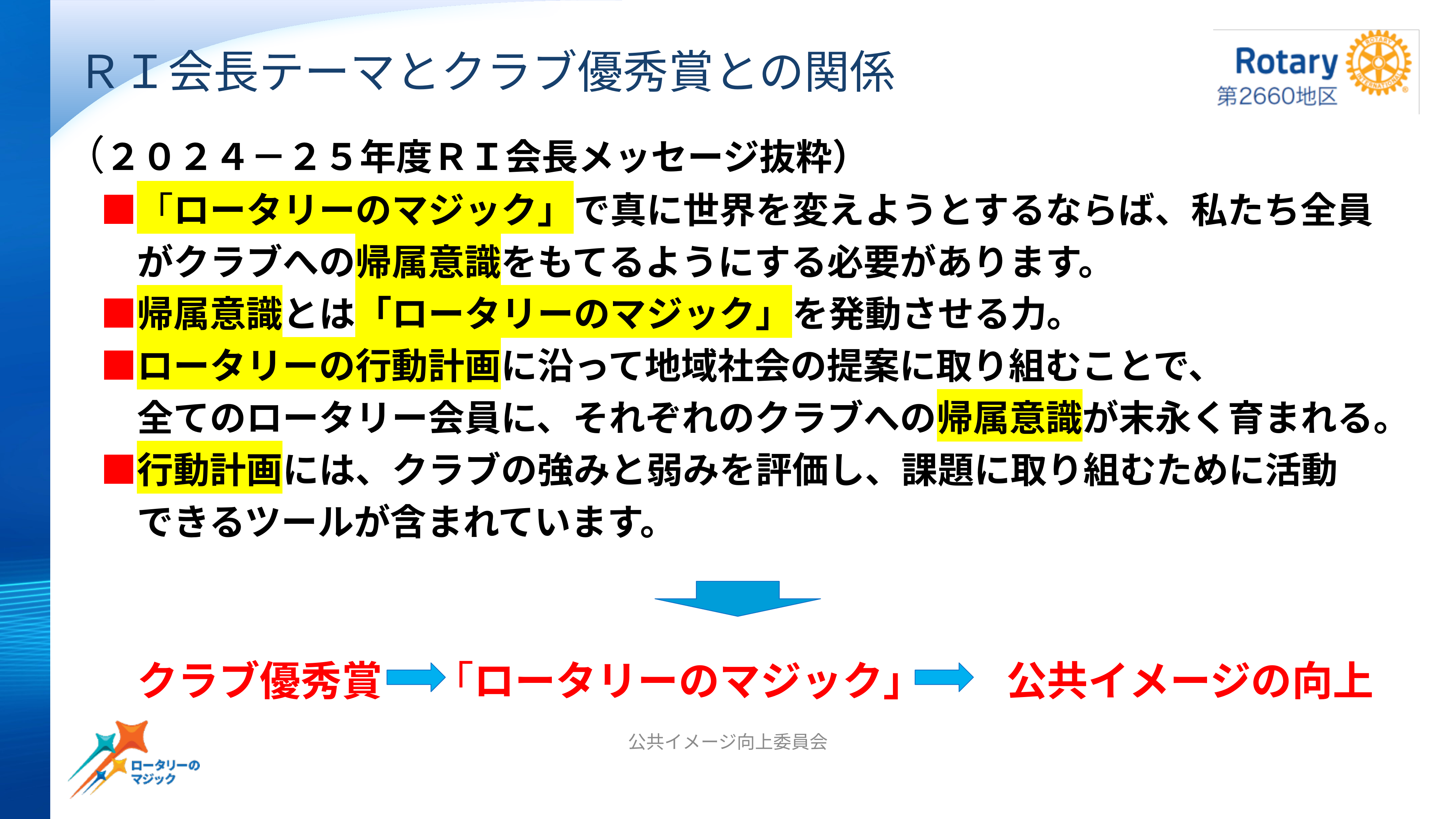

# ＲＩ会長テーマとクラブ優秀賞との関係
（２０２４－２５年度ＲＩ会長メッセージ抜粋）
　■「ロータリーのマジック」で真に世界を変えようとするならば、私たち全員
　　がクラブへの帰属意識をもてるようにする必要があります。
　■帰属意識とは「ロータリーのマジック」を発動させる力。
　■ロータリーの行動計画に沿って地域社会の提案に取り組むことで、
　　全てのロータリー会員に、それぞれのクラブへの帰属意識が末永く育まれる。
　■行動計画には、クラブの強みと弱みを評価し、課題に取り組むために活動
　　できるツールが含まれています。

　　クラブ優秀賞 　「ロータリーのマジック」　　公共イメージの向上